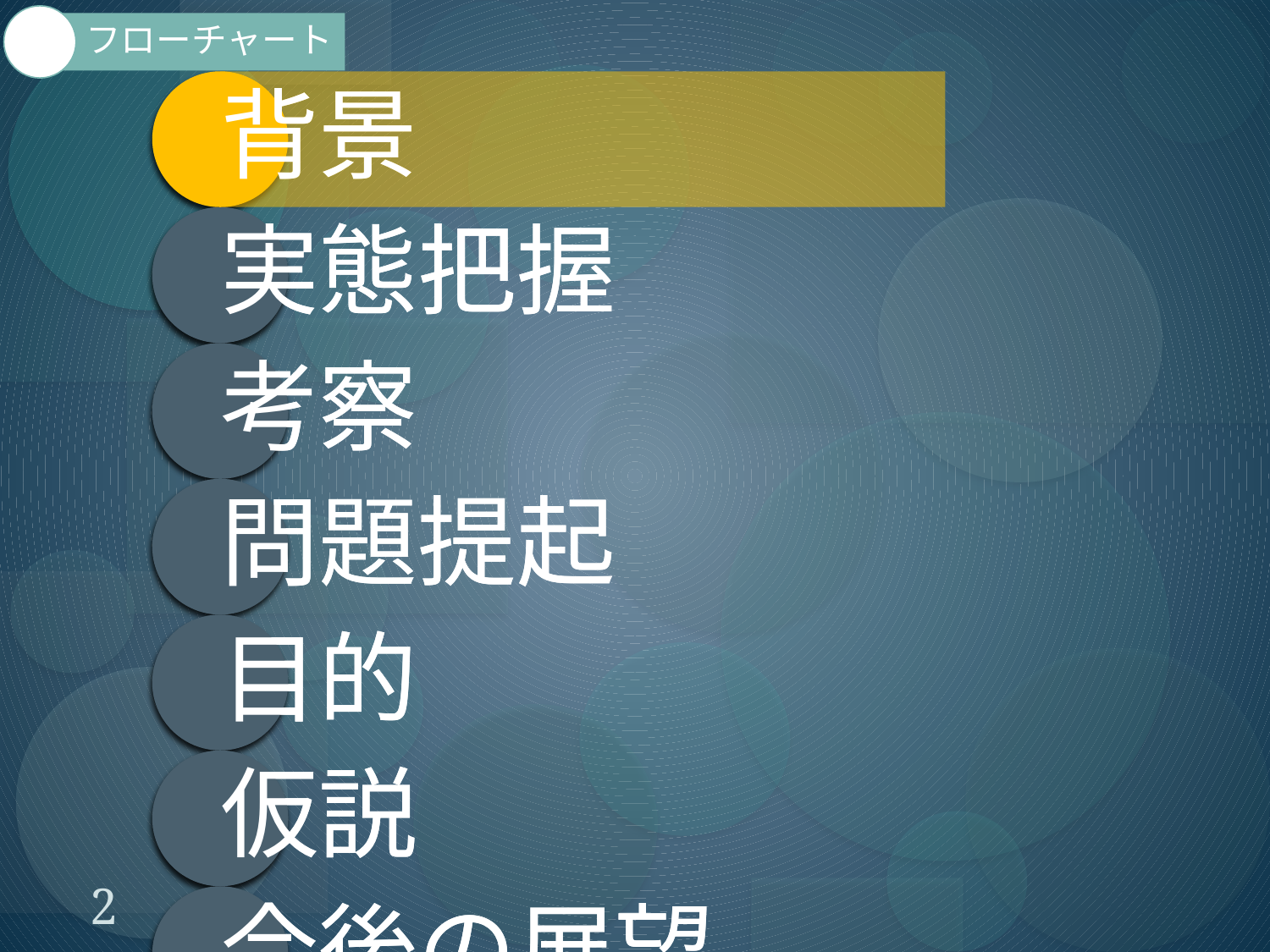

フローチャート
背景
実態把握
考察
問題提起
目的
仮説
今後の展望
背景
実態把握
考察
問題提起
目的
仮説
今後の展望
2